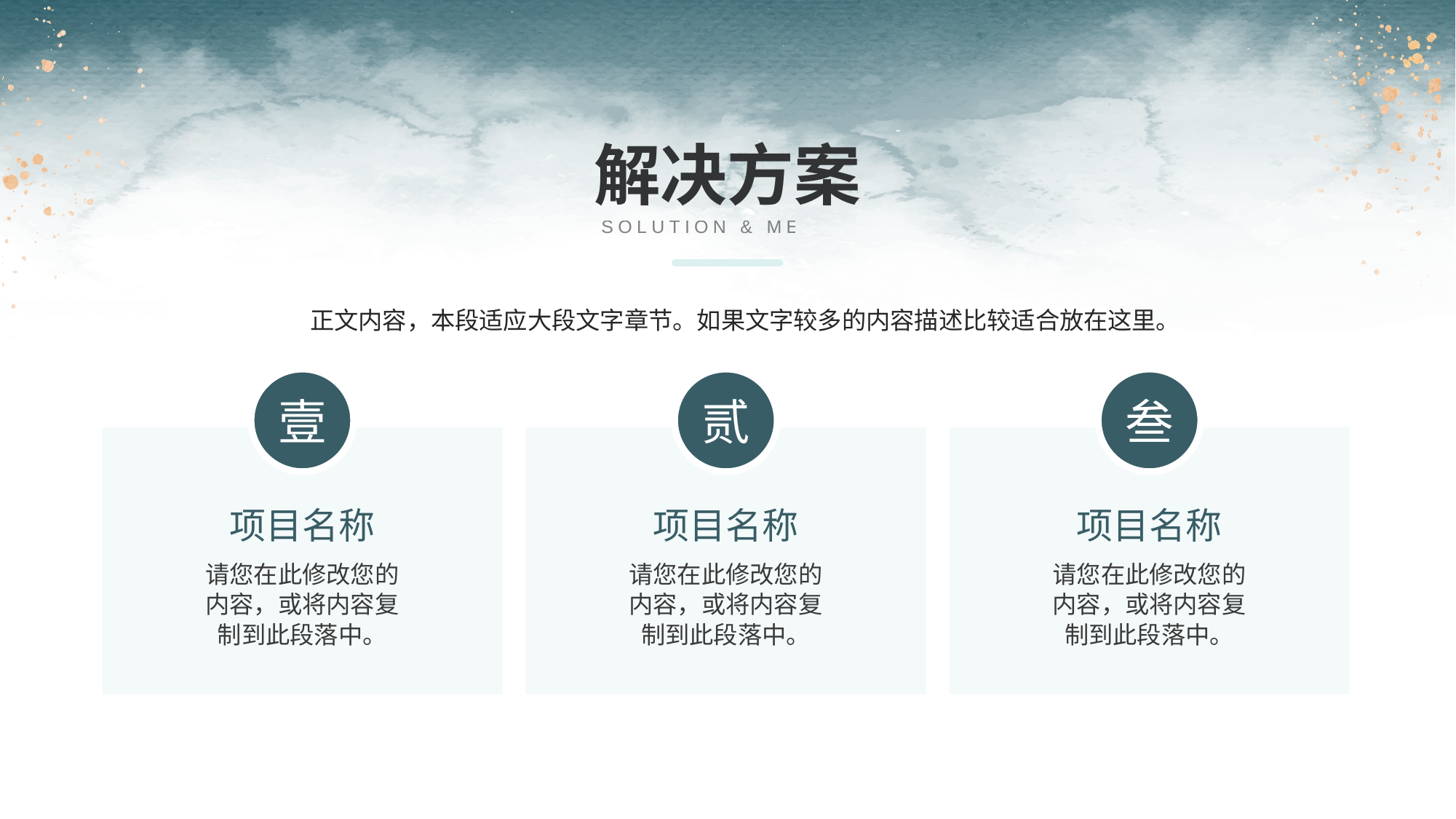

解决方案
SOLUTION & METHOD
正文内容，本段适应大段文字章节。如果文字较多的内容描述比较适合放在这里。
壹
贰
叁

项目名称
项目名称
项目名称
请您在此修改您的内容，或将内容复制到此段落中。
请您在此修改您的内容，或将内容复制到此段落中。
请您在此修改您的内容，或将内容复制到此段落中。